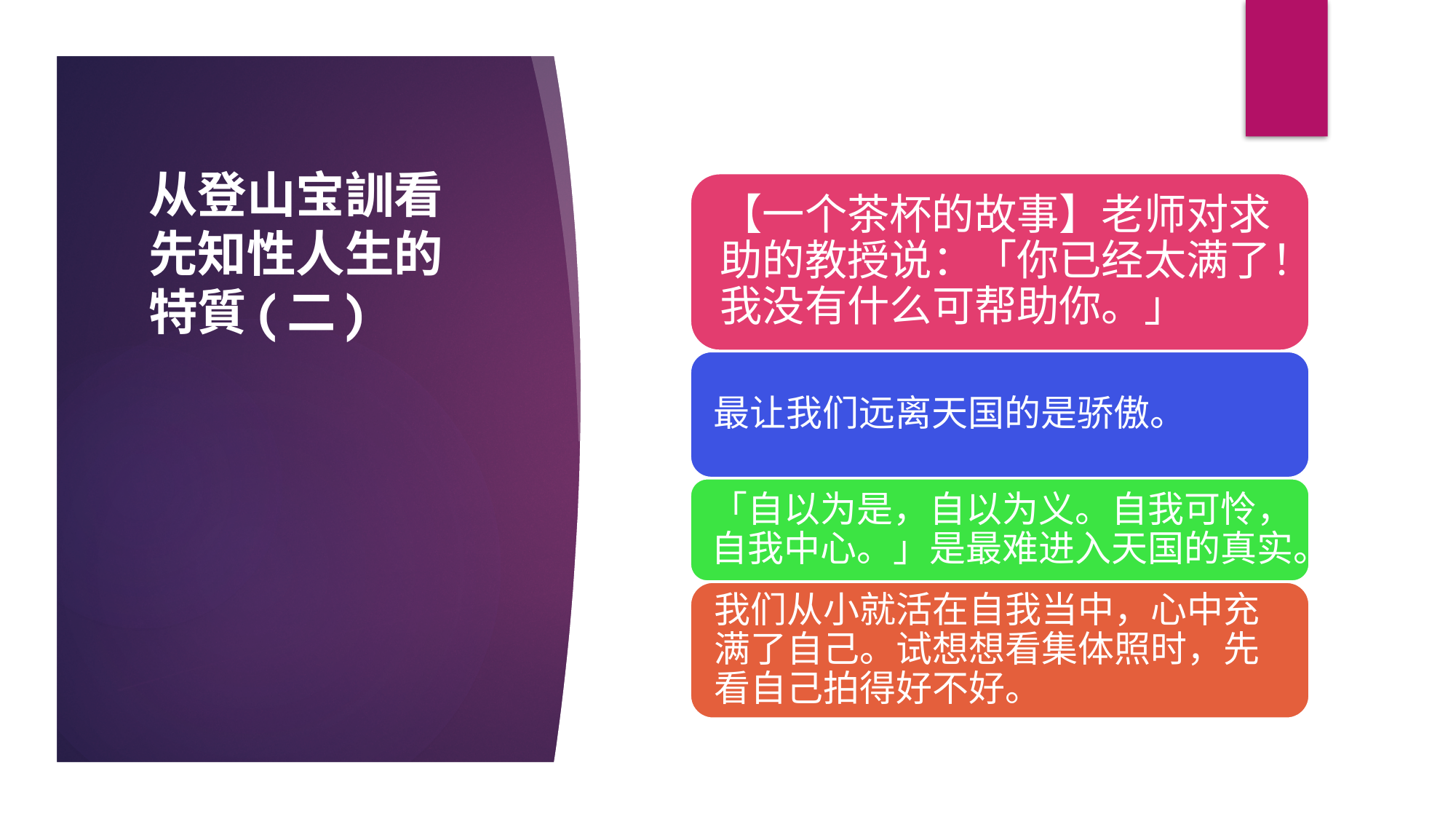

# 从登山宝訓看先知性人生的特質(二)
【一个茶杯的故事】老师对求助的教授说：「你已经太满了！我没有什么可帮助你。」
最让我们远离天国的是骄傲。
「自以为是，自以为义。自我可怜，自我中心。」是最难进入天国的真实。
我们从小就活在自我当中，心中充满了自己。试想想看集体照时，先看自己拍得好不好。